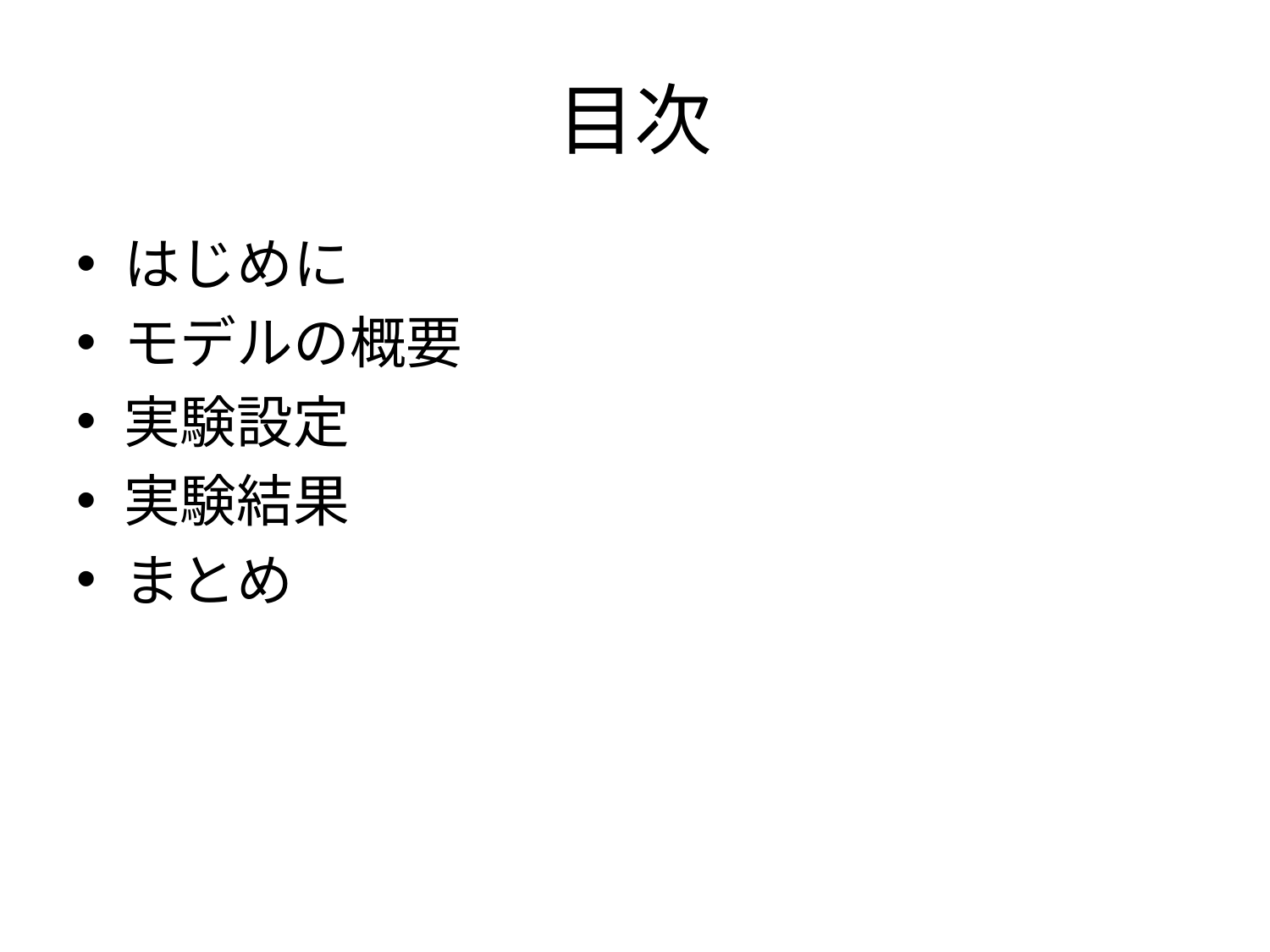

# 目次
はじめに
モデルの概要
実験設定
実験結果
まとめ